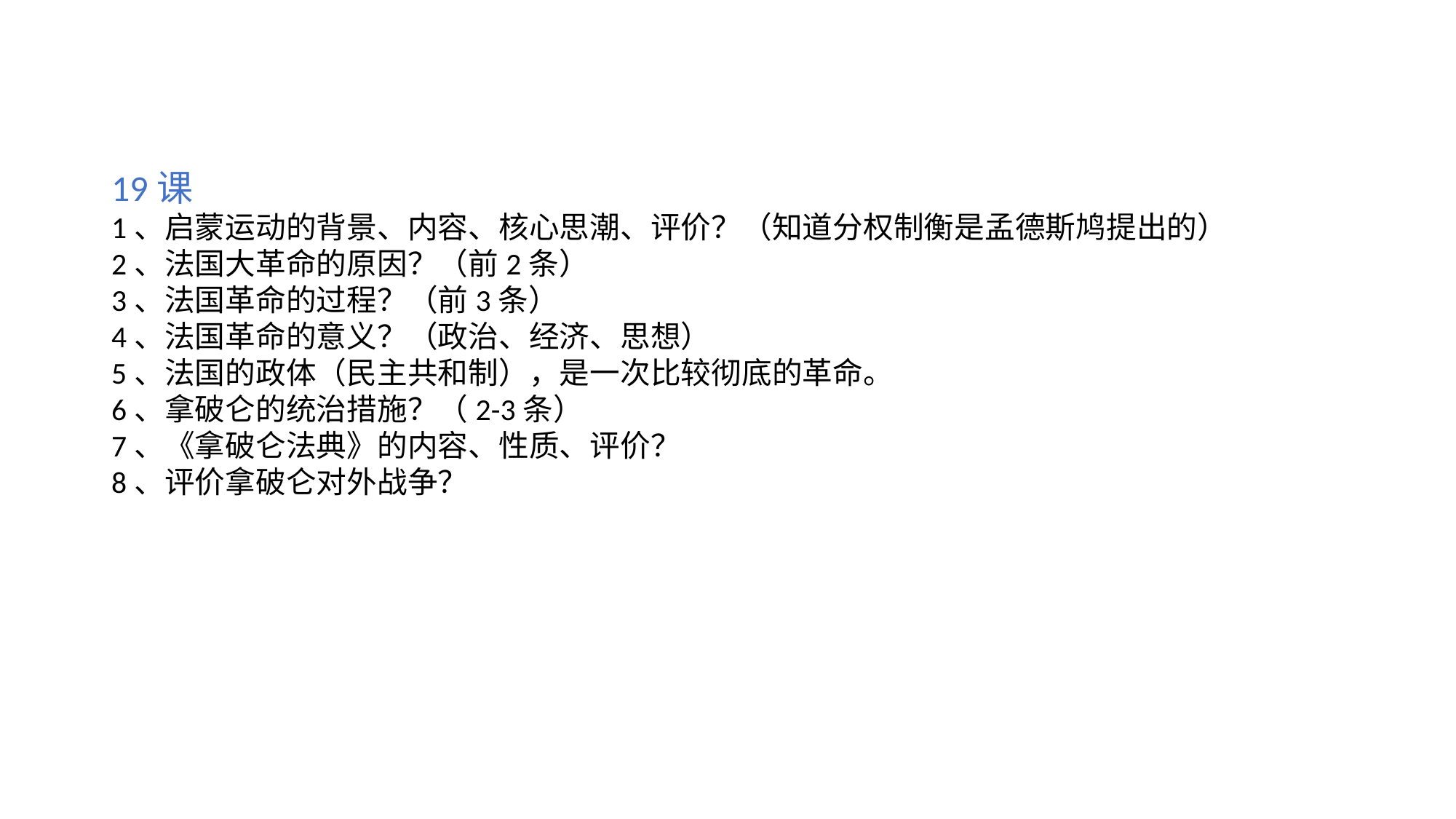

19课
1、启蒙运动的背景、内容、核心思潮、评价？（知道分权制衡是孟德斯鸠提出的）
2、法国大革命的原因？（前2条）
3、法国革命的过程？（前3条）
4、法国革命的意义？（政治、经济、思想）
5、法国的政体（民主共和制），是一次比较彻底的革命。
6、拿破仑的统治措施？（2-3条）
7、《拿破仑法典》的内容、性质、评价？
8、评价拿破仑对外战争？